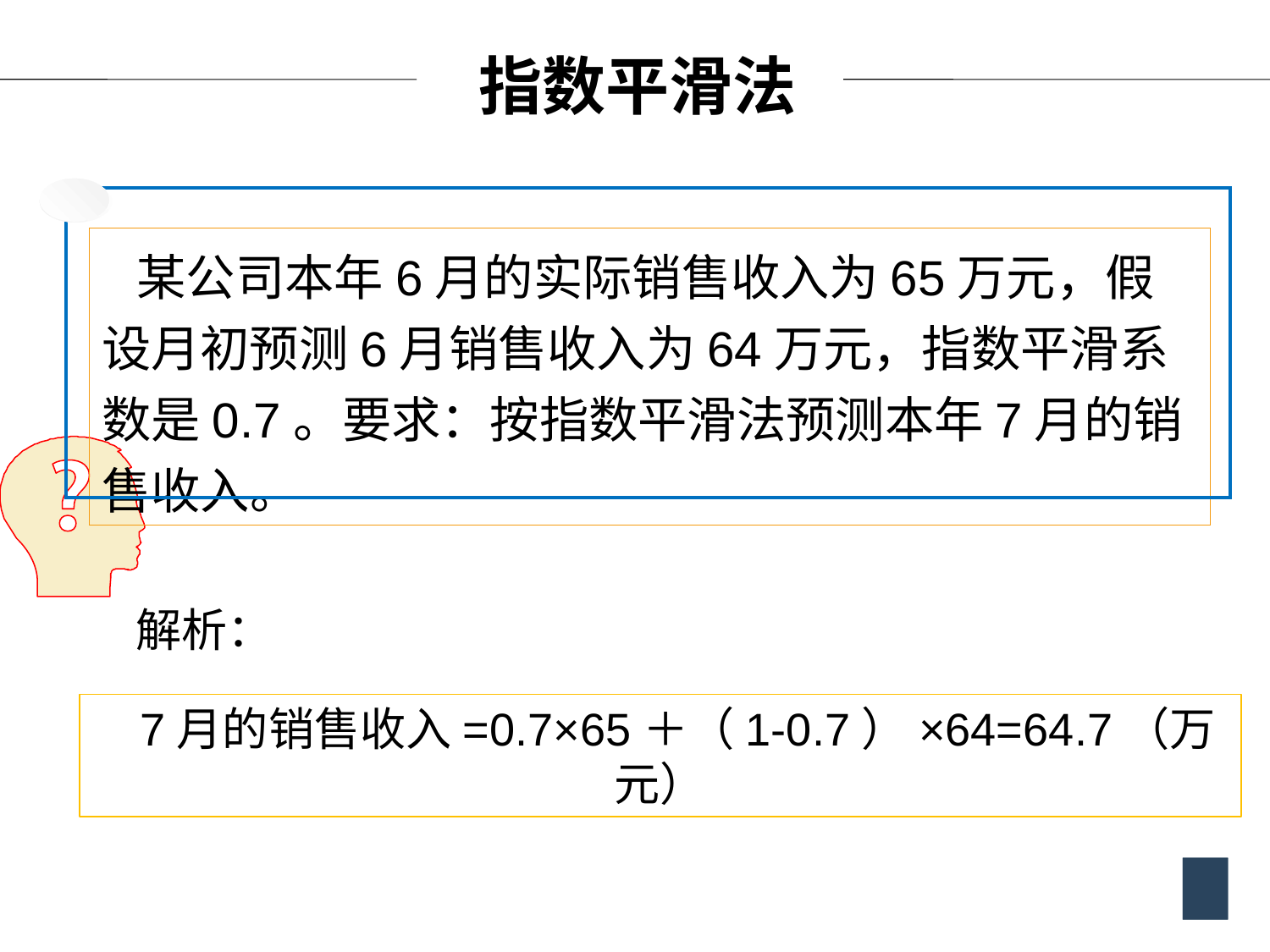

指数平滑法

某公司本年6月的实际销售收入为65万元，假设月初预测6月销售收入为64万元，指数平滑系数是0.7。要求：按指数平滑法预测本年7月的销售收入。

解析：
7月的销售收入=0.7×65＋（1-0.7）×64=64.7（万元）